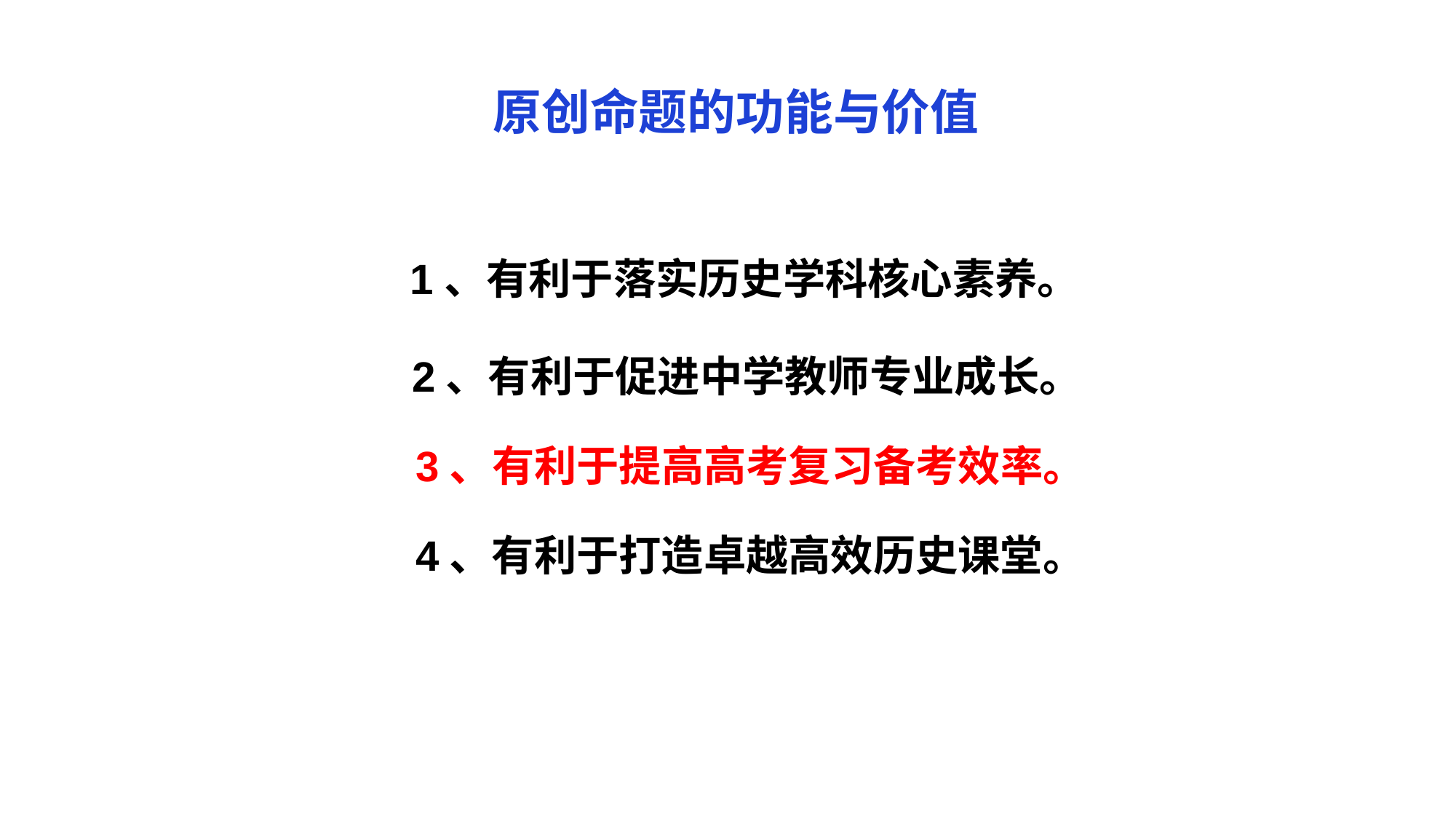

原创命题的功能与价值
1、有利于落实历史学科核心素养。
2、有利于促进中学教师专业成长。
3、有利于提高高考复习备考效率。
4、有利于打造卓越高效历史课堂。